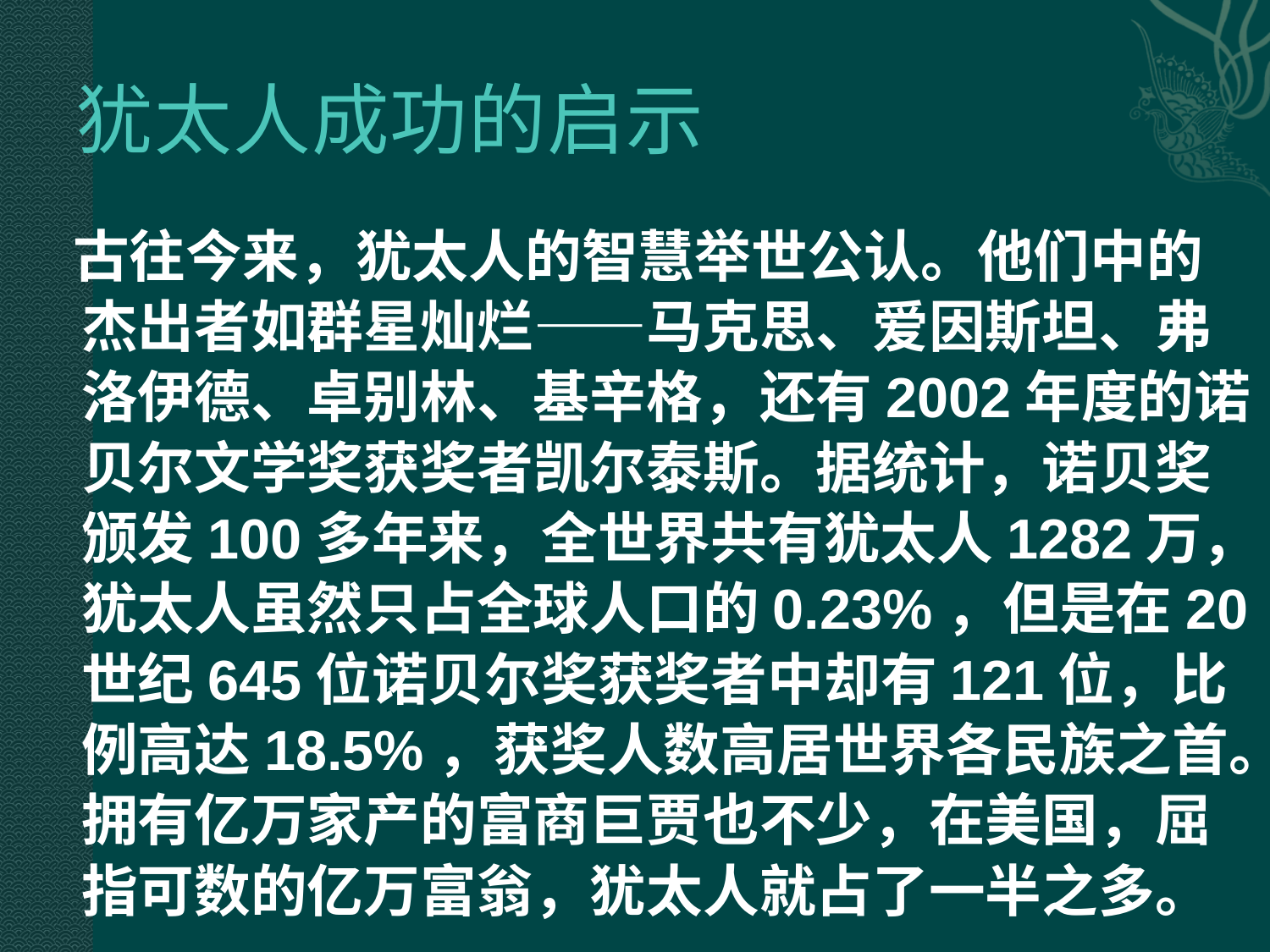

# 犹太人成功的启示
  古往今来，犹太人的智慧举世公认。他们中的杰出者如群星灿烂——马克思、爱因斯坦、弗洛伊德、卓别林、基辛格，还有2002年度的诺贝尔文学奖获奖者凯尔泰斯。据统计，诺贝奖颁发100多年来，全世界共有犹太人1282万，犹太人虽然只占全球人口的0.23%，但是在20世纪645位诺贝尔奖获奖者中却有121位，比例高达18.5%，获奖人数高居世界各民族之首。拥有亿万家产的富商巨贾也不少，在美国，屈指可数的亿万富翁，犹太人就占了一半之多。